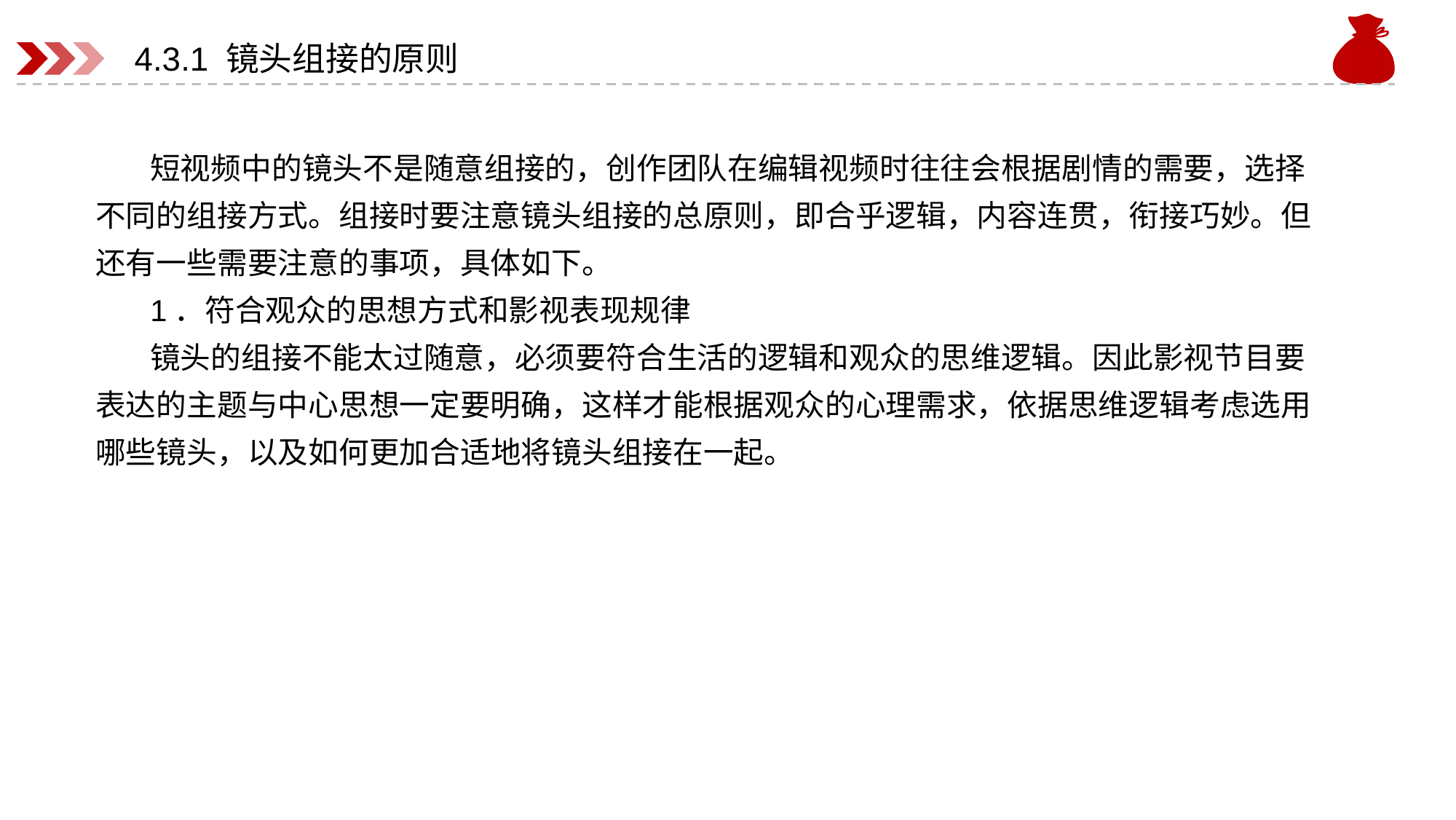

# 4.3.1 镜头组接的原则
24
短视频中的镜头不是随意组接的，创作团队在编辑视频时往往会根据剧情的需要，选择不同的组接方式。组接时要注意镜头组接的总原则，即合乎逻辑，内容连贯，衔接巧妙。但还有一些需要注意的事项，具体如下。
1．符合观众的思想方式和影视表现规律
镜头的组接不能太过随意，必须要符合生活的逻辑和观众的思维逻辑。因此影视节目要表达的主题与中心思想一定要明确，这样才能根据观众的心理需求，依据思维逻辑考虑选用哪些镜头，以及如何更加合适地将镜头组接在一起。